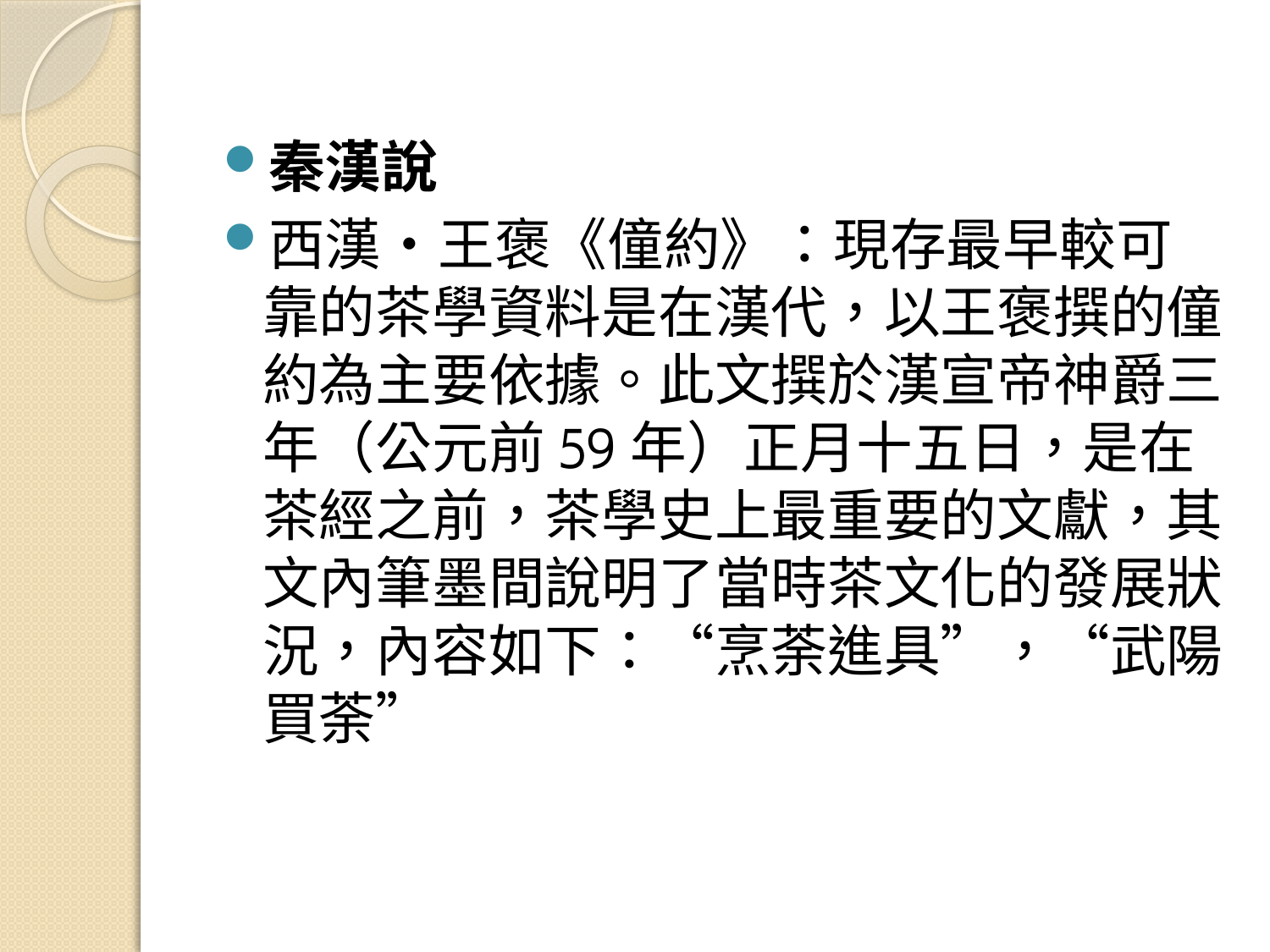

秦漢說
西漢•王褒《僮約》：現存最早較可靠的茶學資料是在漢代，以王褒撰的僮約為主要依據。此文撰於漢宣帝神爵三年（公元前59年）正月十五日，是在茶經之前，茶學史上最重要的文獻，其文內筆墨間說明了當時茶文化的發展狀況，內容如下：“烹荼進具”，“武陽買荼”